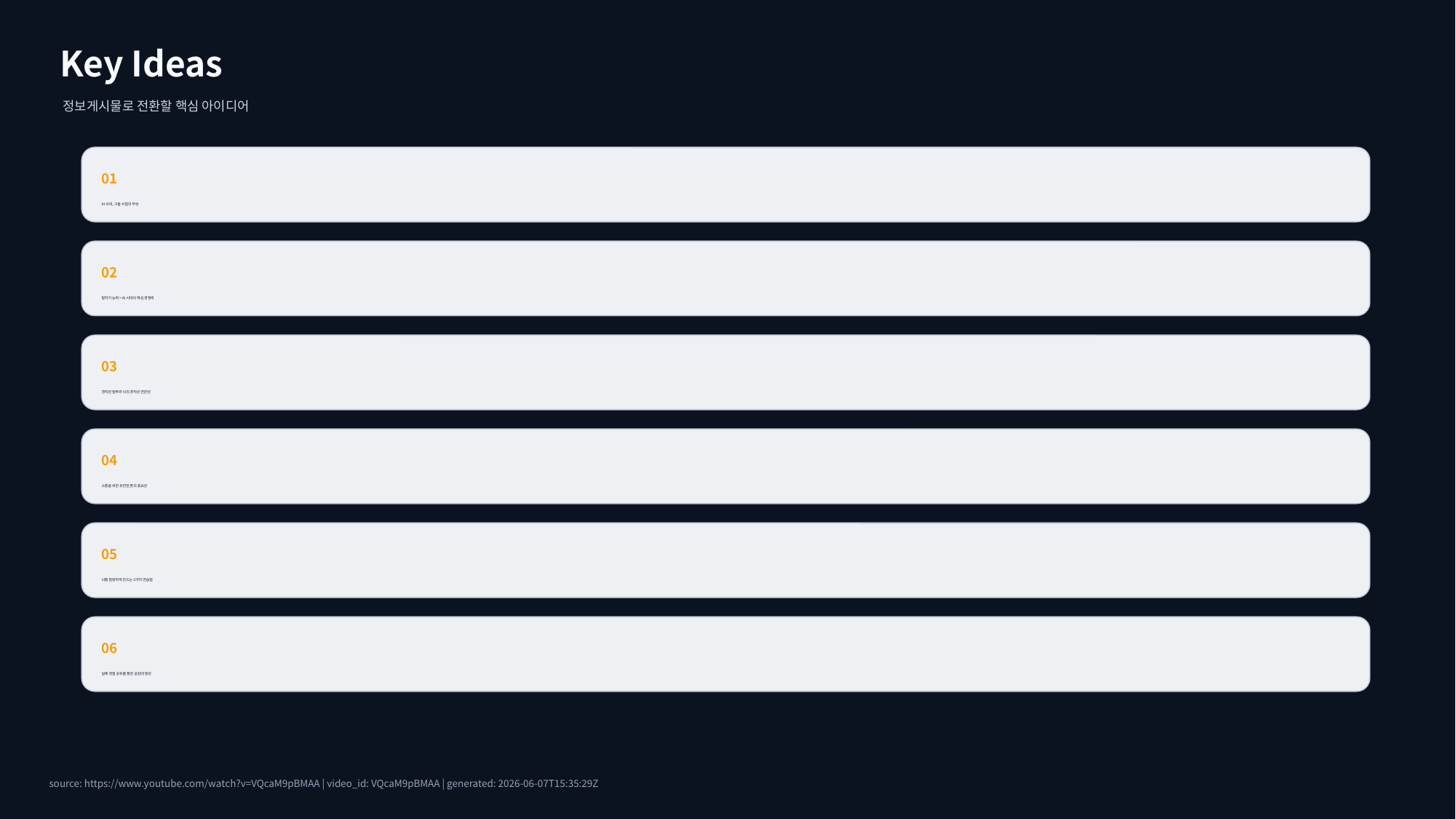

Key Ideas
정보게시물로 전환할 핵심 아이디어

01
AI 시대, 구술 시험의 부상

02
말하기 능력 = AI 시대의 핵심 경쟁력

03
경직된 말투와 뇌의 경직성 연관성

04
소통을 위한 유연한 톤의 중요성

05
뇌를 말랑하게 만드는 3가지 연습법

06
실제 경험 공유를 통한 공감대 형성
source: https://www.youtube.com/watch?v=VQcaM9pBMAA | video_id: VQcaM9pBMAA | generated: 2026-06-07T15:35:29Z